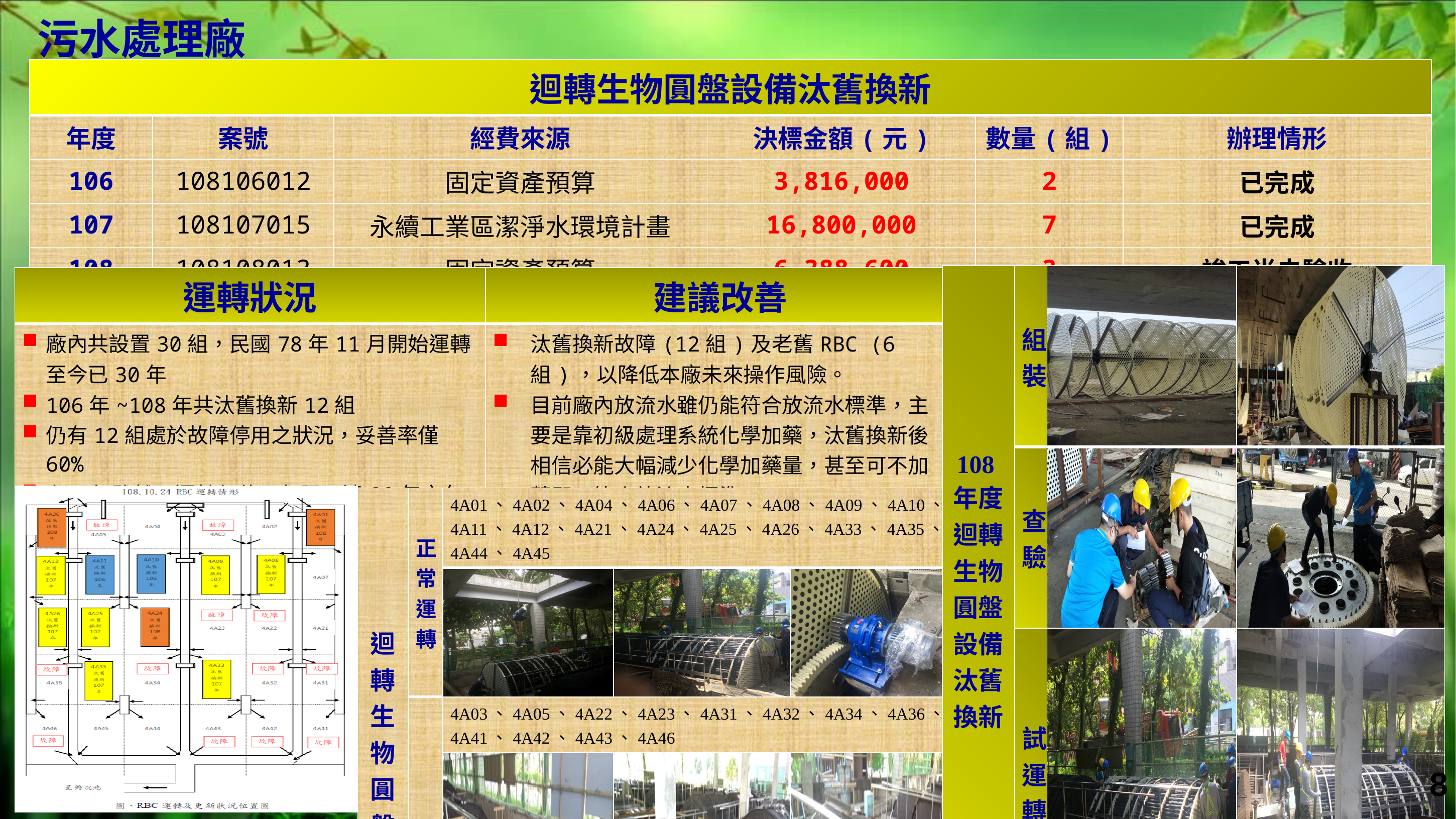

污水處理廠
| 迴轉生物圓盤設備汰舊換新 |  |  |  |  |  |
| --- | --- | --- | --- | --- | --- |
| 年度 | 案號 | 經費來源 | 決標金額(元) | 數量(組) | 辦理情形 |
| 106 | 108106012 | 固定資產預算 | 3,816,000 | 2 | 已完成 |
| 107 | 108107015 | 永續工業區潔淨水環境計畫 | 16,800,000 | 7 | 已完成 |
| 108 | 108108013 | 固定資產預算 | 6,388,600 | 3 | 竣工尚未驗收 |
| 108年度迴轉生物圓盤設備汰舊換新 | 組裝 |  |  |
| --- | --- | --- | --- |
|  | 查驗 |  |  |
|  | 試運轉 |  |  |
| 運轉狀況 | 建議改善 |
| --- | --- |
| 廠內共設置30組，民國78年11月開始運轉至今已30年 106年~108年共汰舊換新12組 仍有12組處於故障停用之狀況，妥善率僅60% 有6組雖然可運轉但使用年限已達30年之久 | 汰舊換新故障(12組)及老舊RBC (6組)，以降低本廠未來操作風險。 目前廠內放流水雖仍能符合放流水標準，主要是靠初級處理系統化學加藥，汰舊換新後相信必能大幅減少化學加藥量，甚至可不加藥即可符合放流水標準。 |
|  |
| --- |
| 迴轉生物圓盤運轉狀態 | 正常運轉 | 4A01、4A02、4A04、4A06、4A07、4A08、4A09、4A10、4A11、4A12、4A21、4A24、4A25、4A26、4A33、4A35、4A44、4A45 |  |  |
| --- | --- | --- | --- | --- |
|  |  |  |  |  |
|  | 故障停擺 | 4A03、4A05、4A22、4A23、4A31、4A32、4A34、4A36、4A41、4A42、4A43、4A46 |  |  |
|  |  |  |  |  |
8